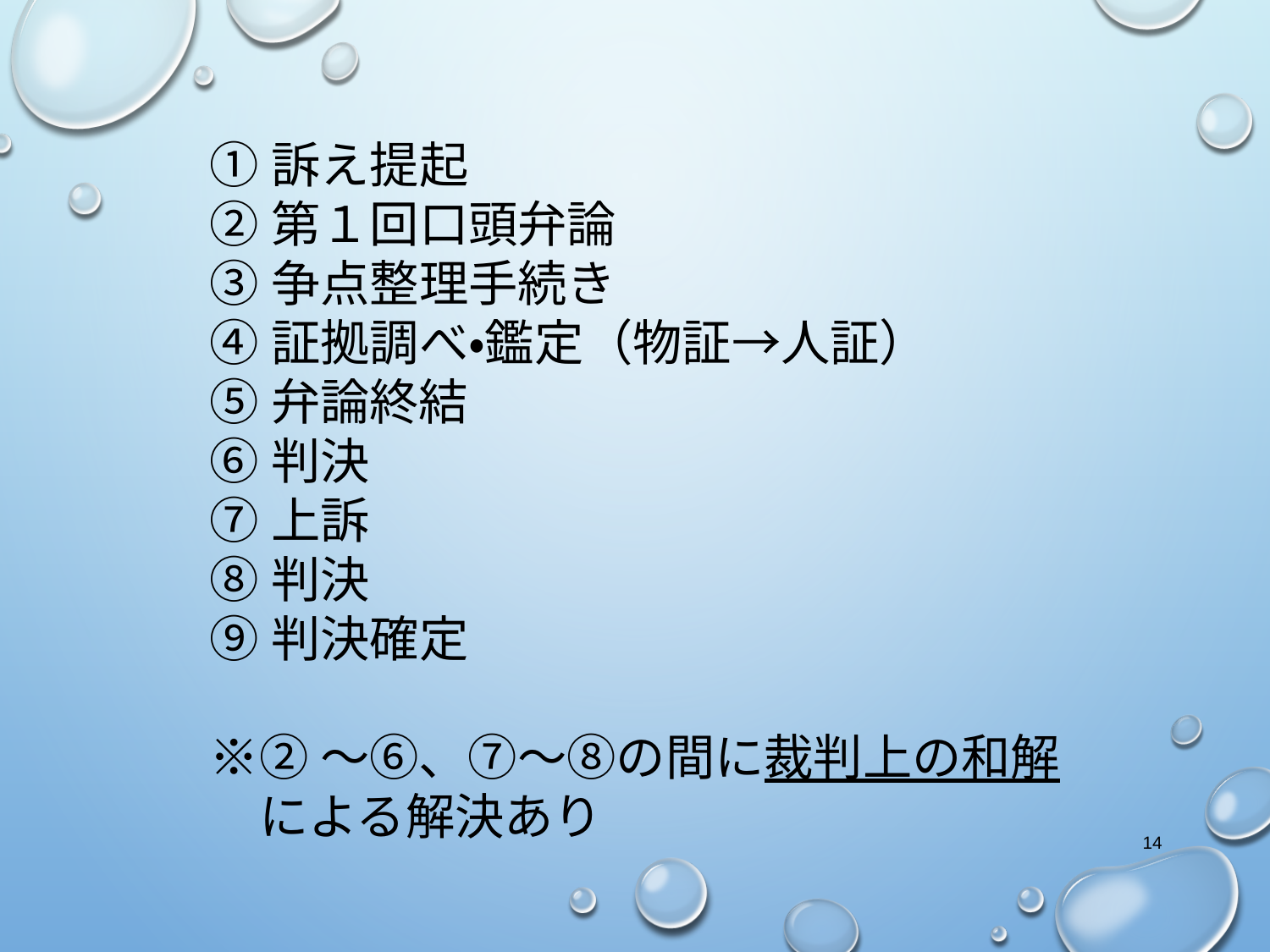

①訴え提起
②第１回口頭弁論
③争点整理手続き
④証拠調べ・鑑定（物証→人証）
⑤弁論終結
⑥判決
⑦上訴
⑧判決
⑨判決確定

※②〜⑥、⑦〜⑧の間に裁判上の和解
　による解決あり
14